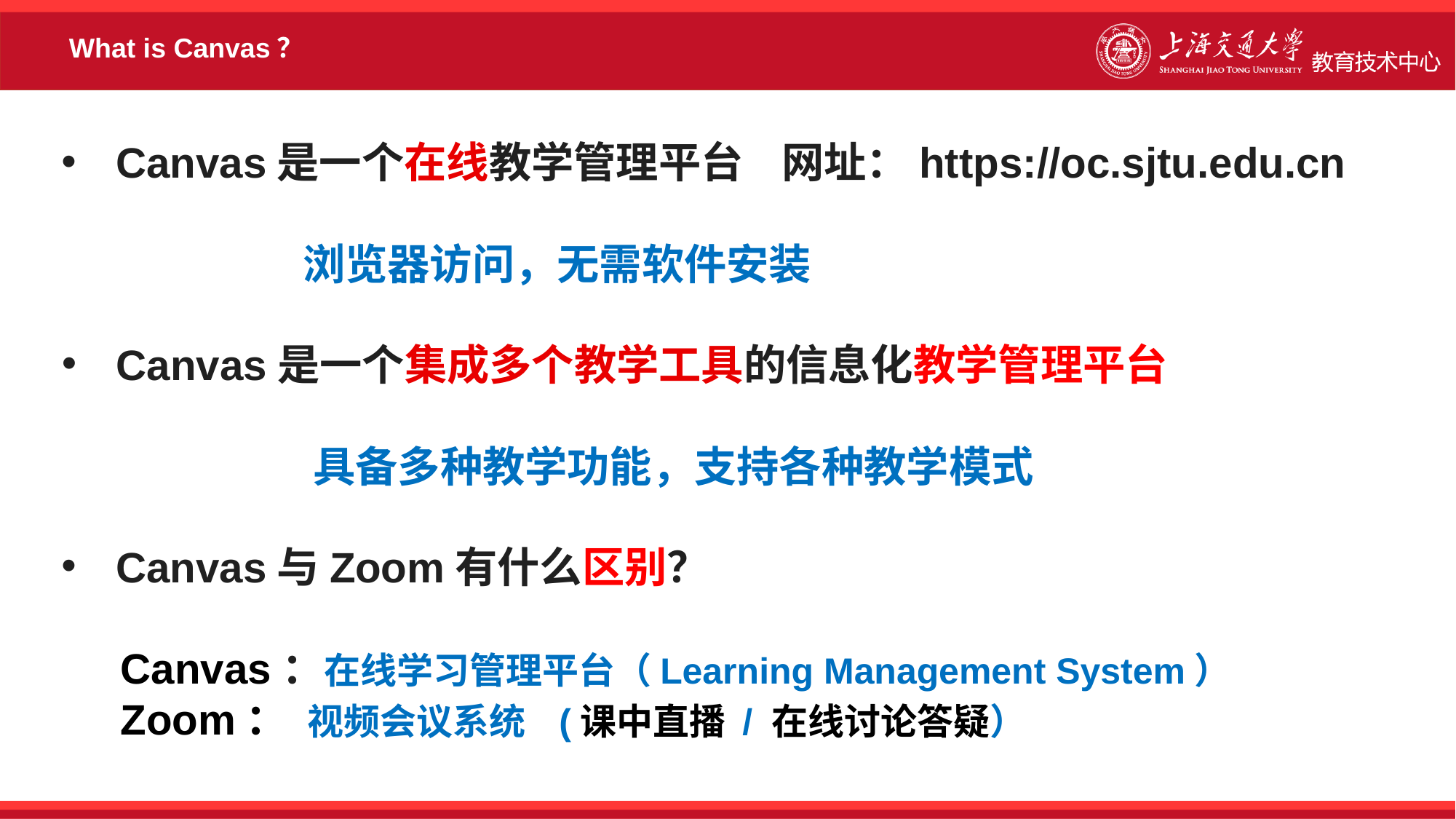

What is Canvas？
Canvas是一个在线教学管理平台    网址：https://oc.sjtu.edu.cn

                        浏览器访问，无需软件安装
Canvas是一个集成多个教学工具的信息化教学管理平台

                         具备多种教学功能，支持各种教学模式
Canvas与Zoom有什么区别？

     Canvas：在线学习管理平台（Learning Management System）
     Zoom：  视频会议系统   (课中直播 / 在线讨论答疑）